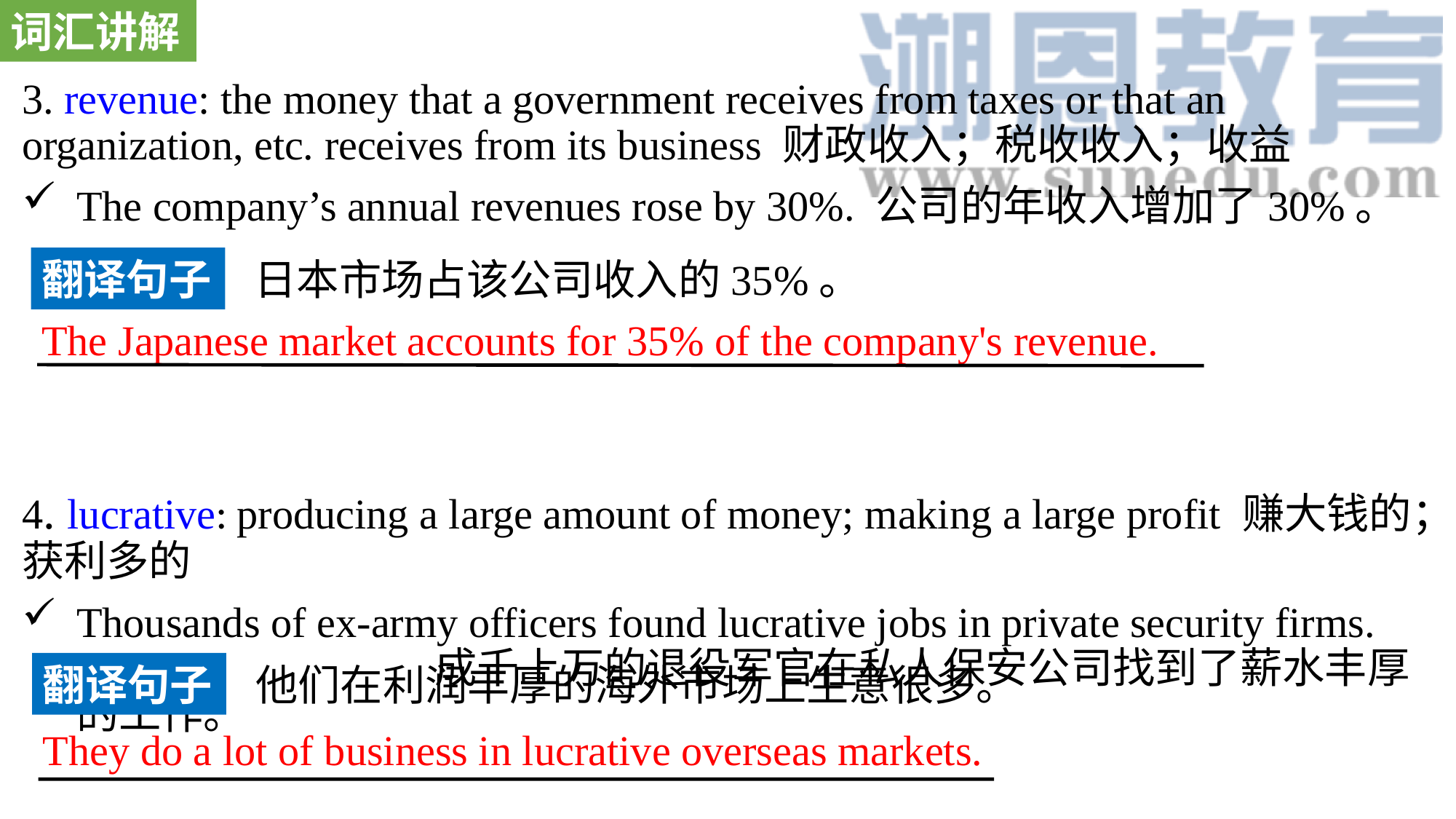

词汇讲解
3. revenue: the money that a government receives from taxes or that an organization, etc. receives from its business 财政收入；税收收入；收益
The company’s annual revenues rose by 30%. 公司的年收入增加了30%。

4. lucrative: producing a large amount of money; making a large profit 赚大钱的；获利多的
Thousands of ex-army officers found lucrative jobs in private security firms.                                        成千上万的退役军官在私人保安公司找到了薪水丰厚的工作。
翻译句子
日本市场占该公司收入的35%。
The Japanese market accounts for 35% of the company's revenue.
翻译句子
他们在利润丰厚的海外市场上生意很多。
They do a lot of business in lucrative overseas markets.